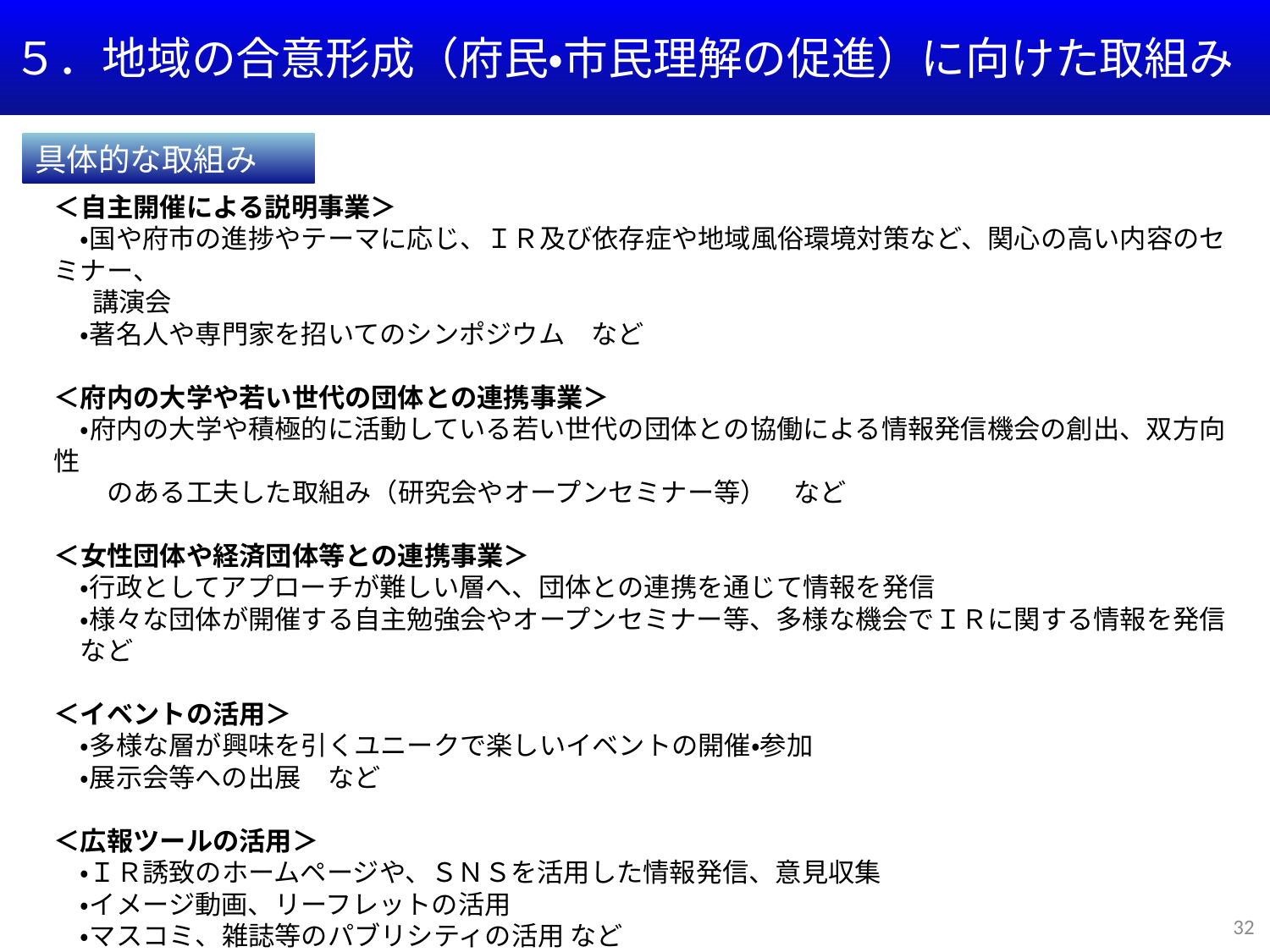

５．地域の合意形成（府民・市民理解の促進）に向けた取組み
具体的な取組み
＜自主開催による説明事業＞
　・国や府市の進捗やテーマに応じ、ＩＲ及び依存症や地域風俗環境対策など、関心の高い内容のセミナー、
　  講演会
　・著名人や専門家を招いてのシンポジウム　など

＜府内の大学や若い世代の団体との連携事業＞
　・府内の大学や積極的に活動している若い世代の団体との協働による情報発信機会の創出、双方向性
　　のある工夫した取組み（研究会やオープンセミナー等）　など

＜女性団体や経済団体等との連携事業＞
　・行政としてアプローチが難しい層へ、団体との連携を通じて情報を発信
　・様々な団体が開催する自主勉強会やオープンセミナー等、多様な機会でＩＲに関する情報を発信　など

＜イベントの活用＞
　・多様な層が興味を引くユニークで楽しいイベントの開催・参加
　・展示会等への出展　など

＜広報ツールの活用＞
　・ＩＲ誘致のホームページや、ＳＮＳを活用した情報発信、意見収集
　・イメージ動画、リーフレットの活用
　・マスコミ、雑誌等のパブリシティの活用 など

32